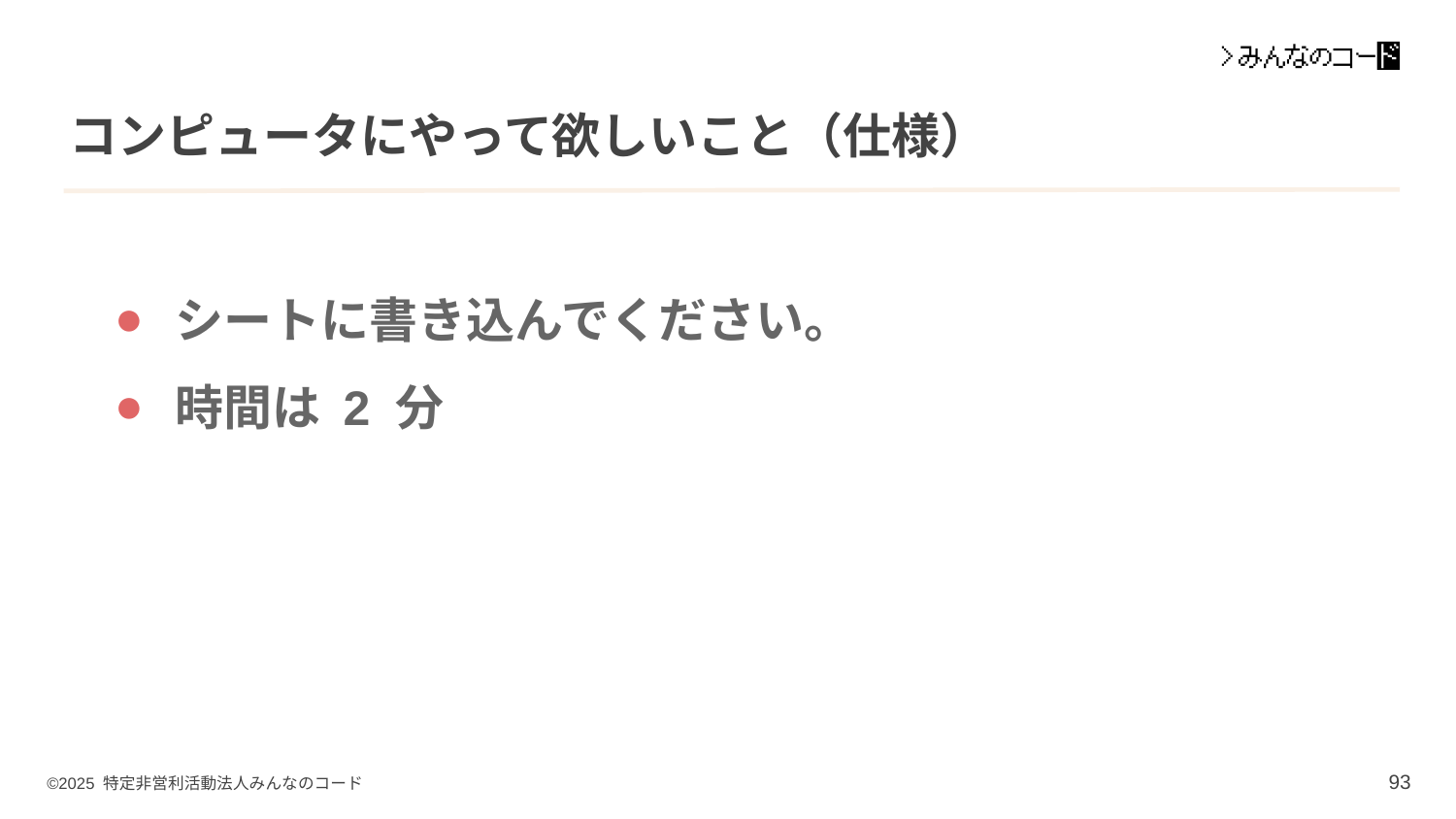

# コンピュータにやって欲しいこと（仕様）
シートに書き込んでください。
時間は 2 分